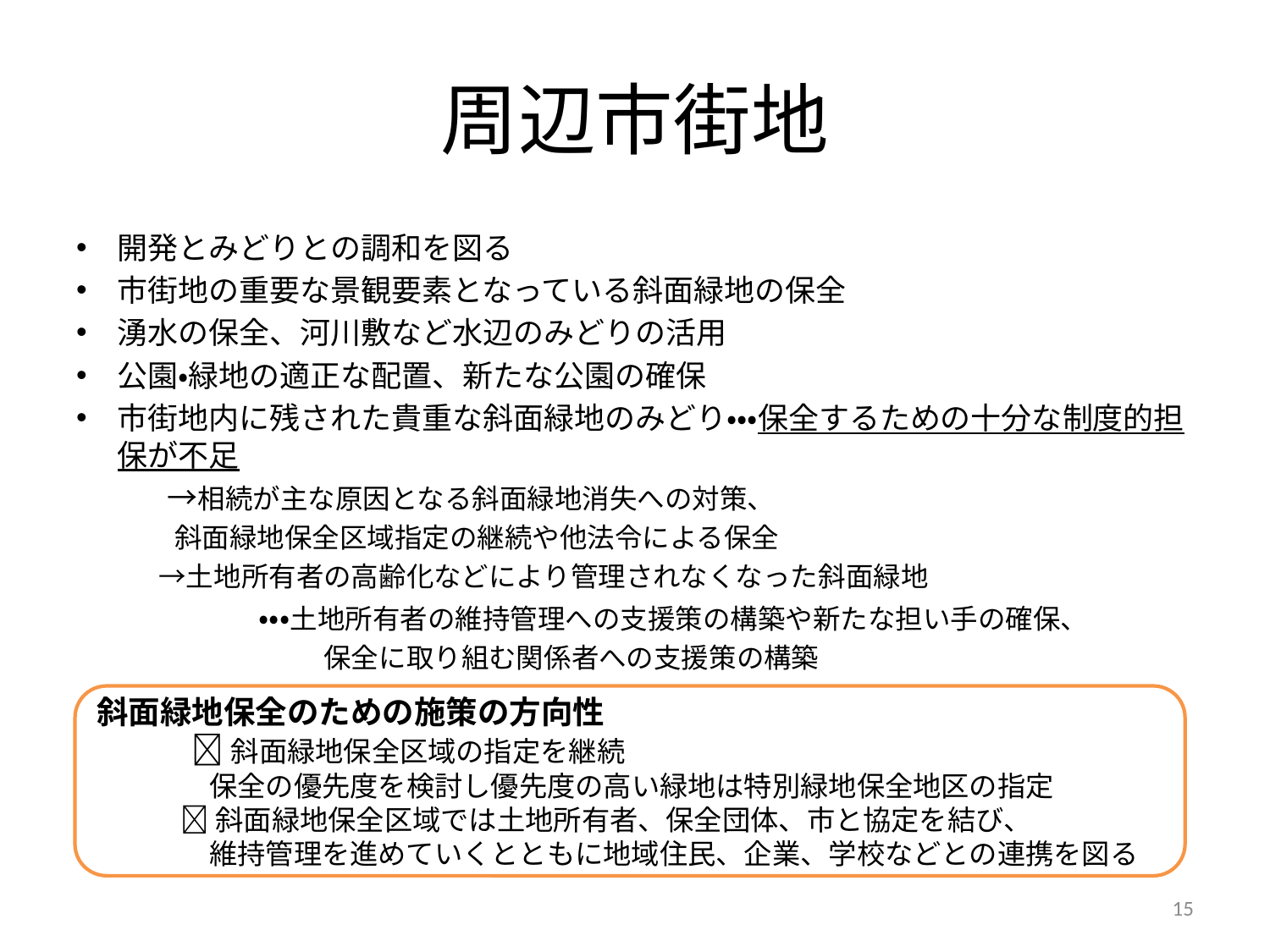

# 周辺市街地
開発とみどりとの調和を図る
市街地の重要な景観要素となっている斜面緑地の保全
湧水の保全、河川敷など水辺のみどりの活用
公園・緑地の適正な配置、新たな公園の確保
市街地内に残された貴重な斜面緑地のみどり・・・保全するための十分な制度的担保が不足
　　　→相続が主な原因となる斜面緑地消失への対策、
           　斜面緑地保全区域指定の継続や他法令による保全
　　　→土地所有者の高齢化などにより管理されなくなった斜面緑地
　　　　　　・・・土地所有者の維持管理への支援策の構築や新たな担い手の確保、
　　　　　　　　　保全に取り組む関係者への支援策の構築

斜面緑地保全のための施策の方向性
　　　􀁺 斜面緑地保全区域の指定を継続
　　　　保全の優先度を検討し優先度の高い緑地は特別緑地保全地区の指定
　　　􀁺 斜面緑地保全区域では土地所有者、保全団体、市と協定を結び、
　　　　維持管理を進めていくとともに地域住民、企業、学校などとの連携を図る
15